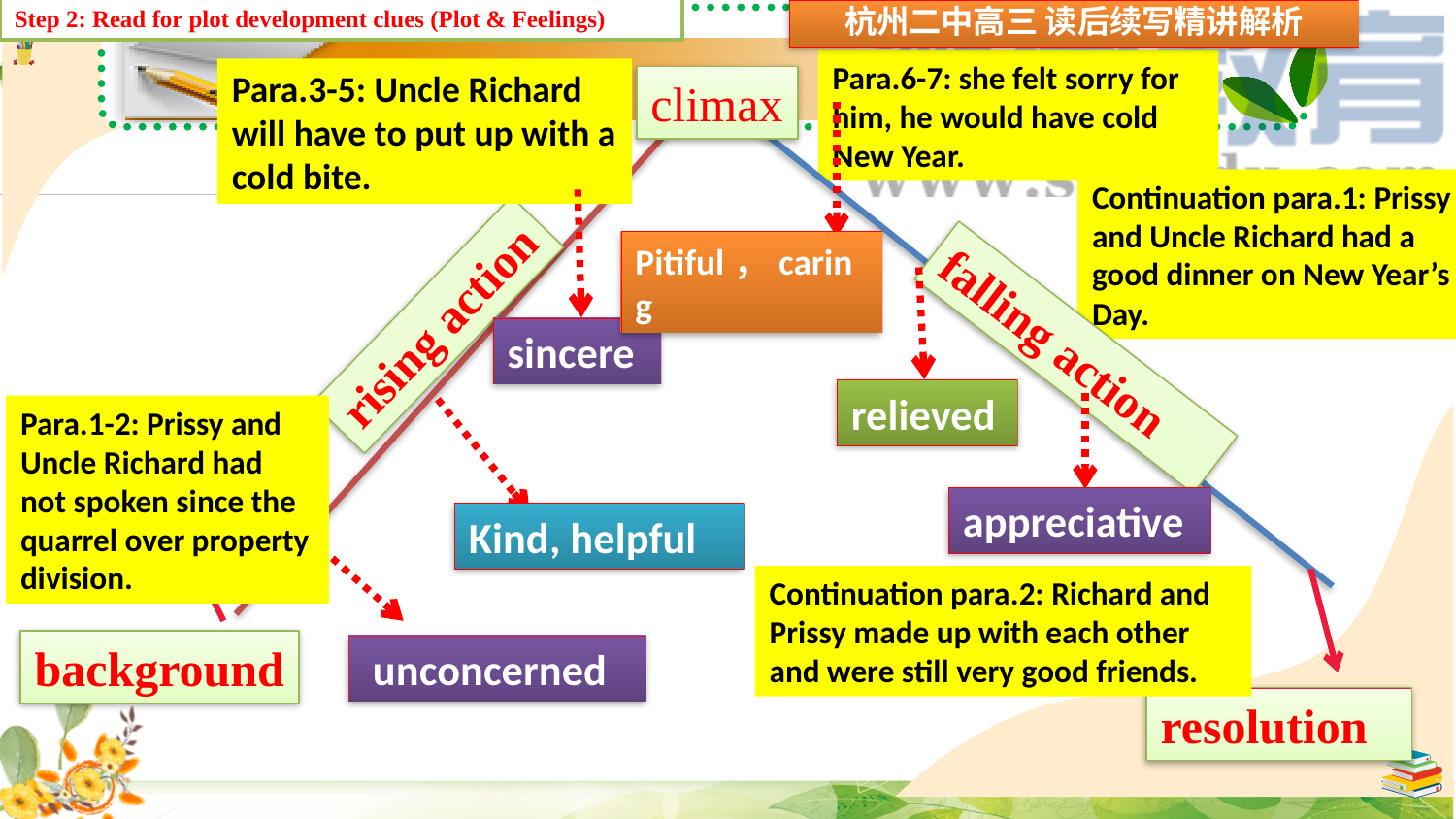

杭州二中高三 读后续写精讲解析
Step 2: Read for plot development clues (Plot & Feelings)
Para.6-7: she felt sorry for him, he would have cold New Year.
Para.3-5: Uncle Richard will have to put up with a cold bite.
climax
Continuation para.1: Prissy and Uncle Richard had a good dinner on New Year’s Day.
Pitiful，caring
rising action
sincere
falling action
relieved
Para.1-2: Prissy and Uncle Richard had not spoken since the  quarrel over property division.
appreciative
Kind, helpful
Continuation para.2: Richard and Prissy made up with each other and were still very good friends.
background
 unconcerned
resolution